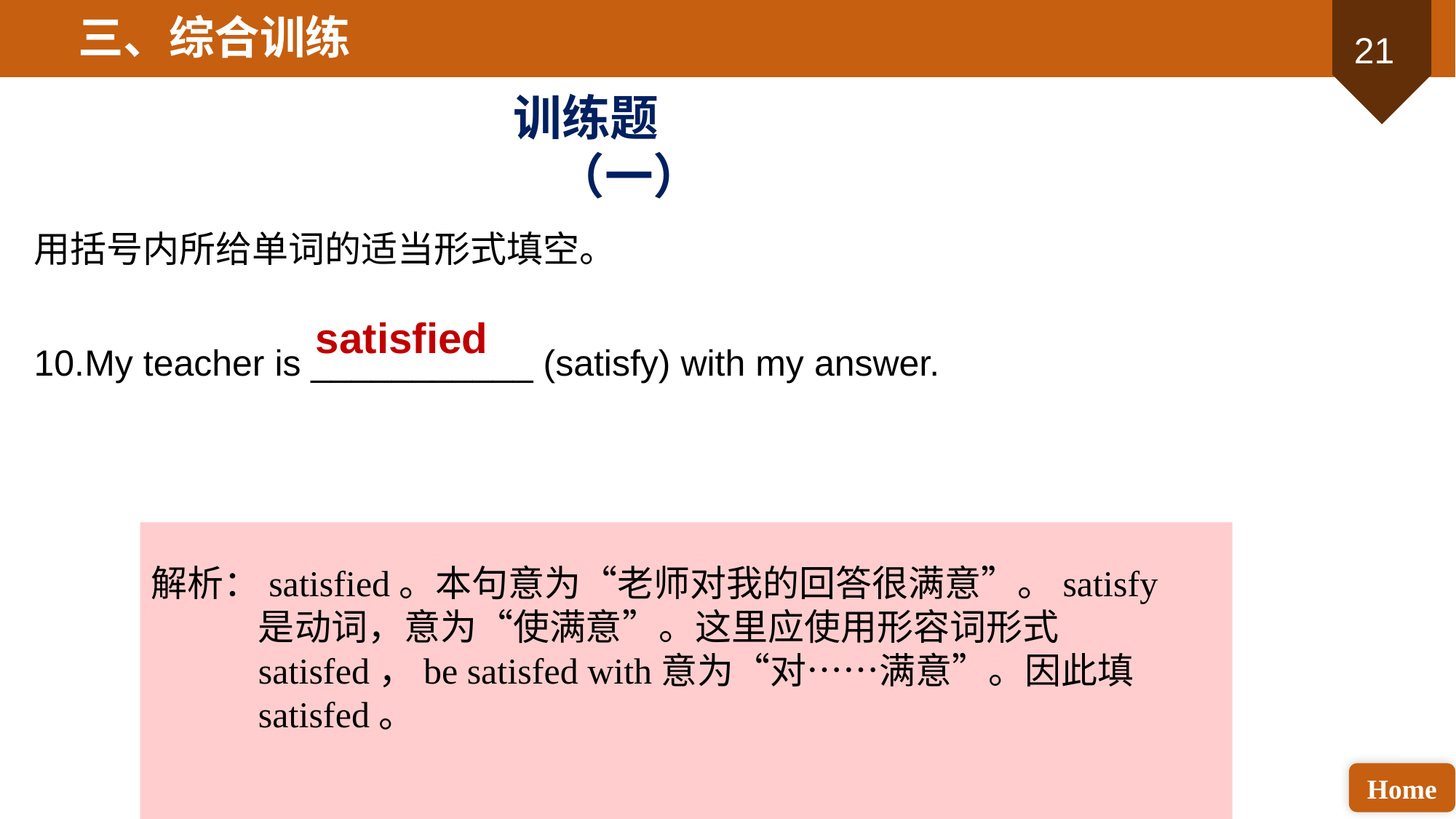

三、综合训练
训练题（一）
用括号内所给单词的适当形式填空。

10.My teacher is ___________ (satisfy) with my answer.
satisfied

解析：satisfied。本句意为“老师对我的回答很满意”。satisfy是动词，意为“使满意”。这里应使用形容词形式satisfed，be satisfed with意为“对……满意”。因此填satisfed。